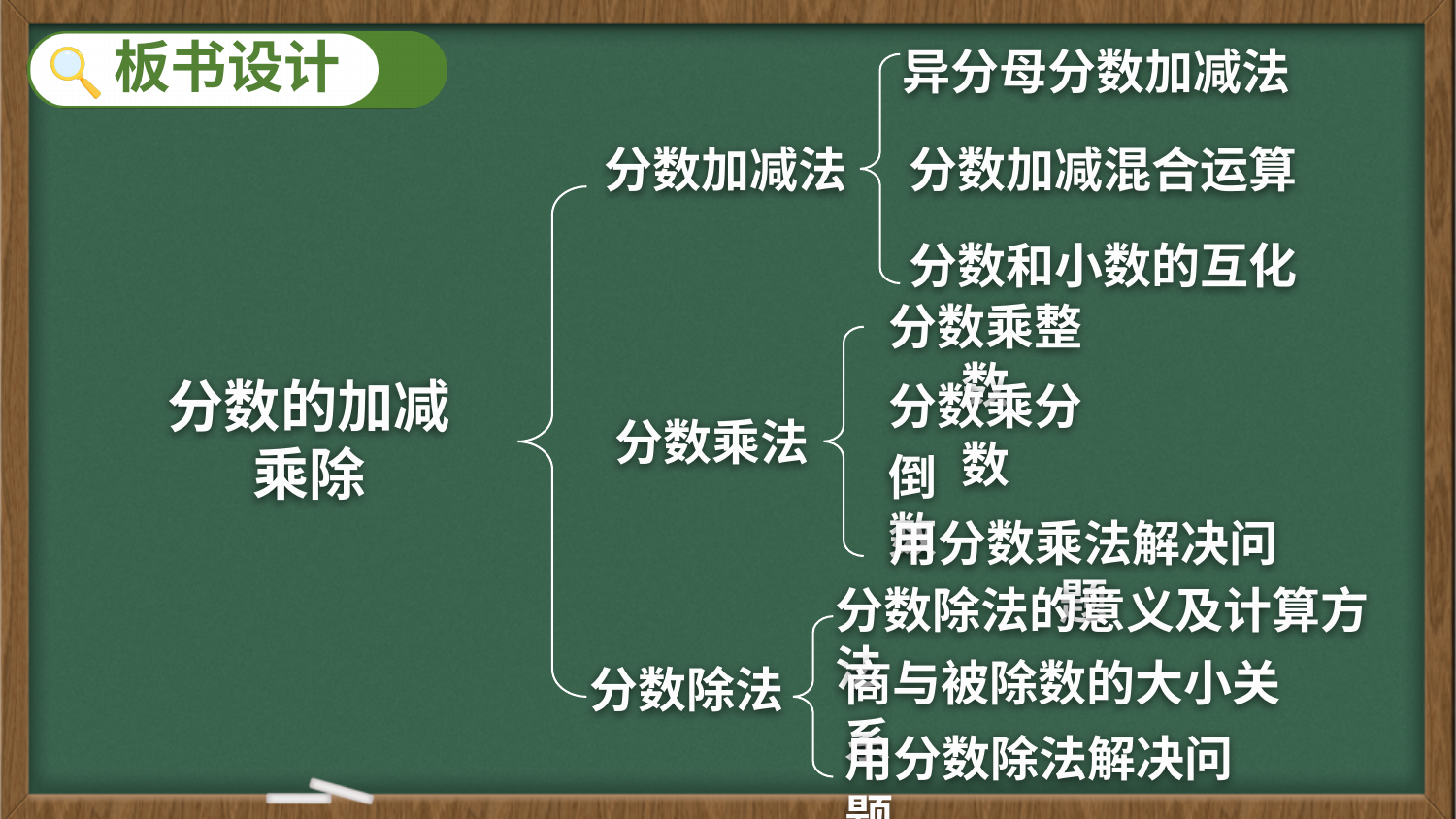

异分母分数加减法

分数加减法
分数加减混合运算
分数和小数的互化

分数乘整数

分数乘分数
分数乘法
倒数
用分数乘法解决问题
分数的加减乘除
分数除法的意义及计算方法

商与被除数的大小关系
分数除法
用分数除法解决问题